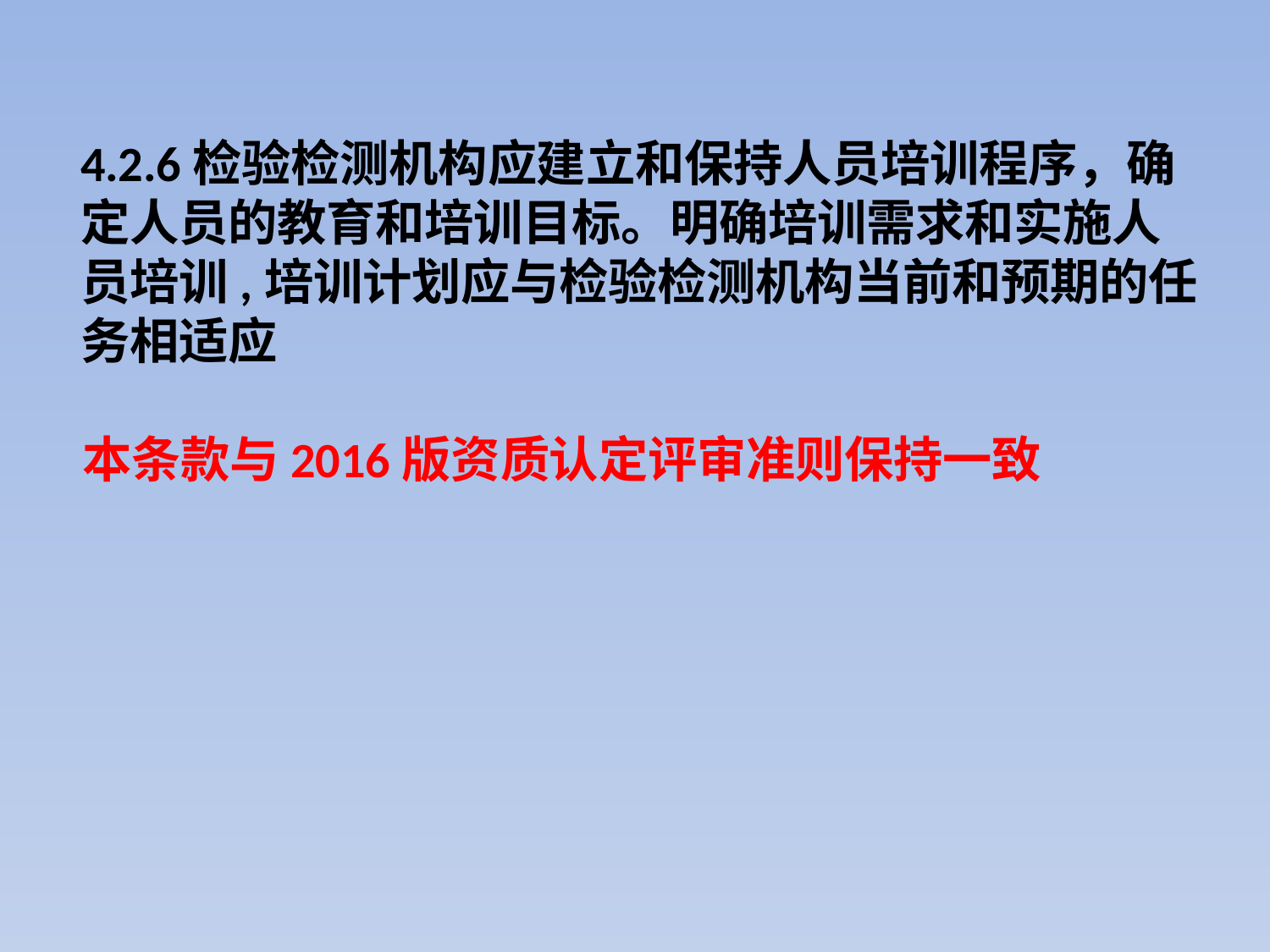

4.2.6检验检测机构应建立和保持人员培训程序，确定人员的教育和培训目标。明确培训需求和实施人员培训,培训计划应与检验检测机构当前和预期的任务相适应

本条款与2016版资质认定评审准则保持一致